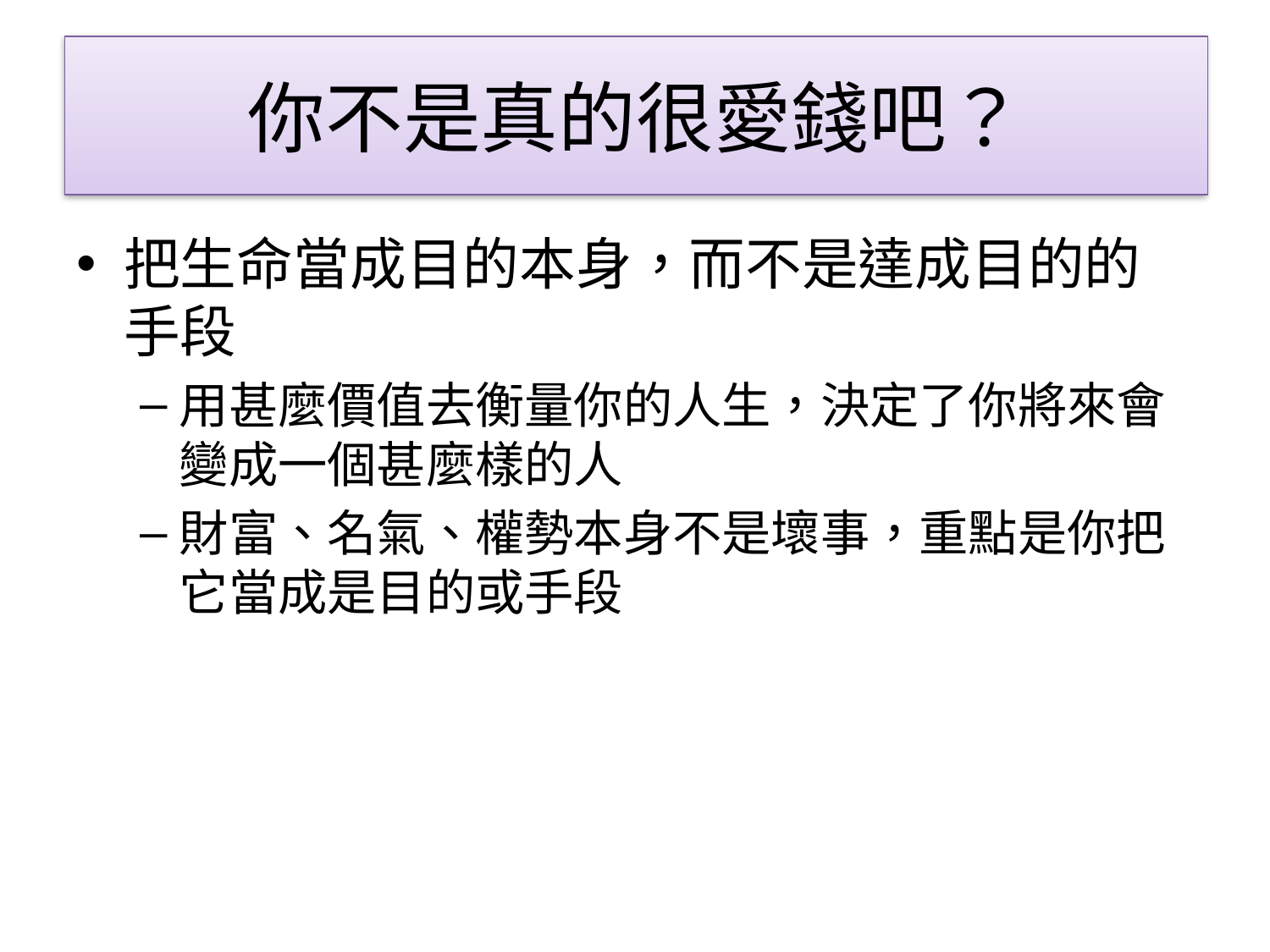

你不是真的很愛錢吧？
#
把生命當成目的本身，而不是達成目的的手段
用甚麼價值去衡量你的人生，決定了你將來會變成一個甚麼樣的人
財富、名氣、權勢本身不是壞事，重點是你把它當成是目的或手段